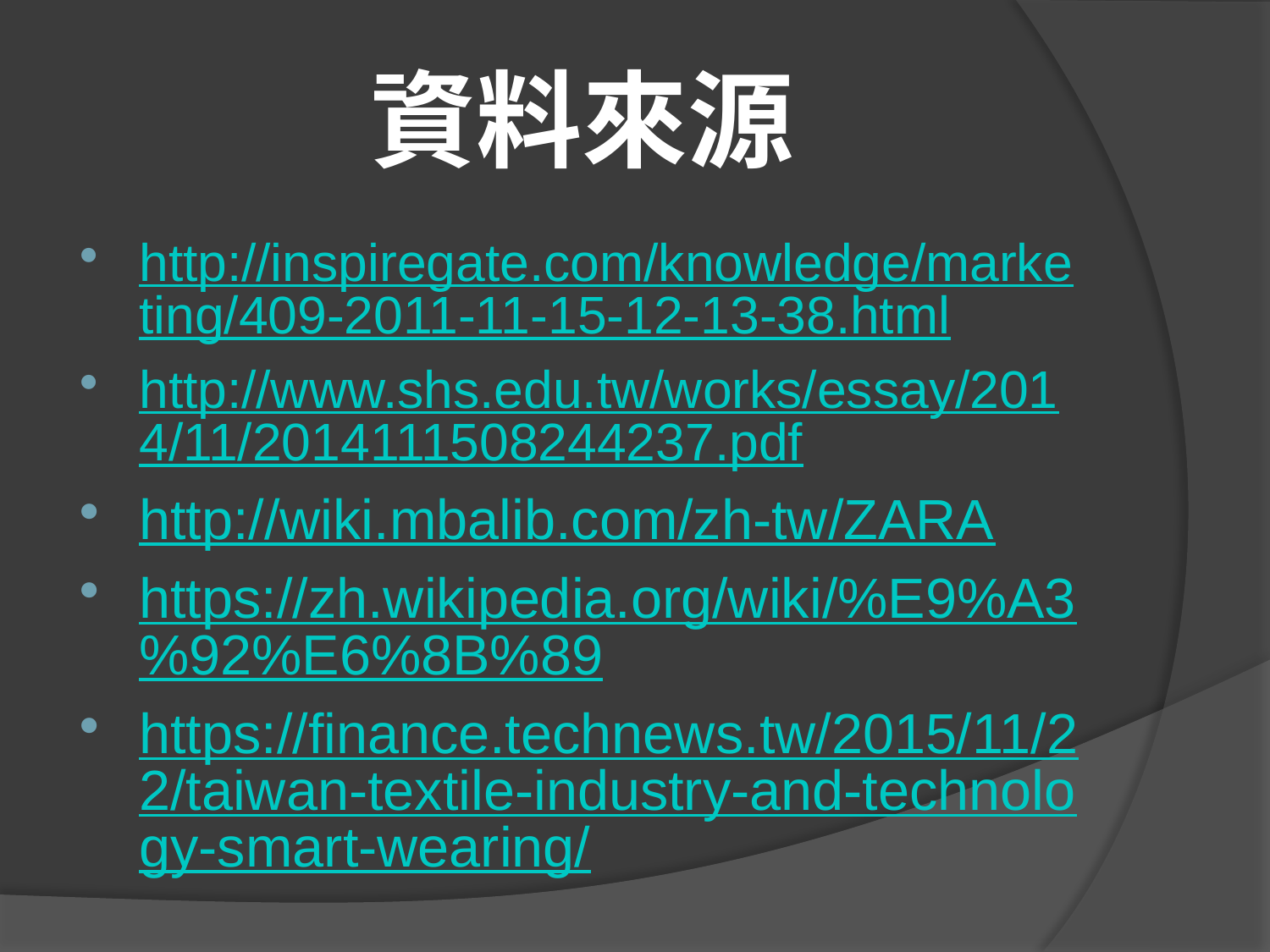

# 資料來源
http://inspiregate.com/knowledge/marketing/409-2011-11-15-12-13-38.html
http://www.shs.edu.tw/works/essay/2014/11/2014111508244237.pdf
http://wiki.mbalib.com/zh-tw/ZARA
https://zh.wikipedia.org/wiki/%E9%A3%92%E6%8B%89
https://finance.technews.tw/2015/11/22/taiwan-textile-industry-and-technology-smart-wearing/